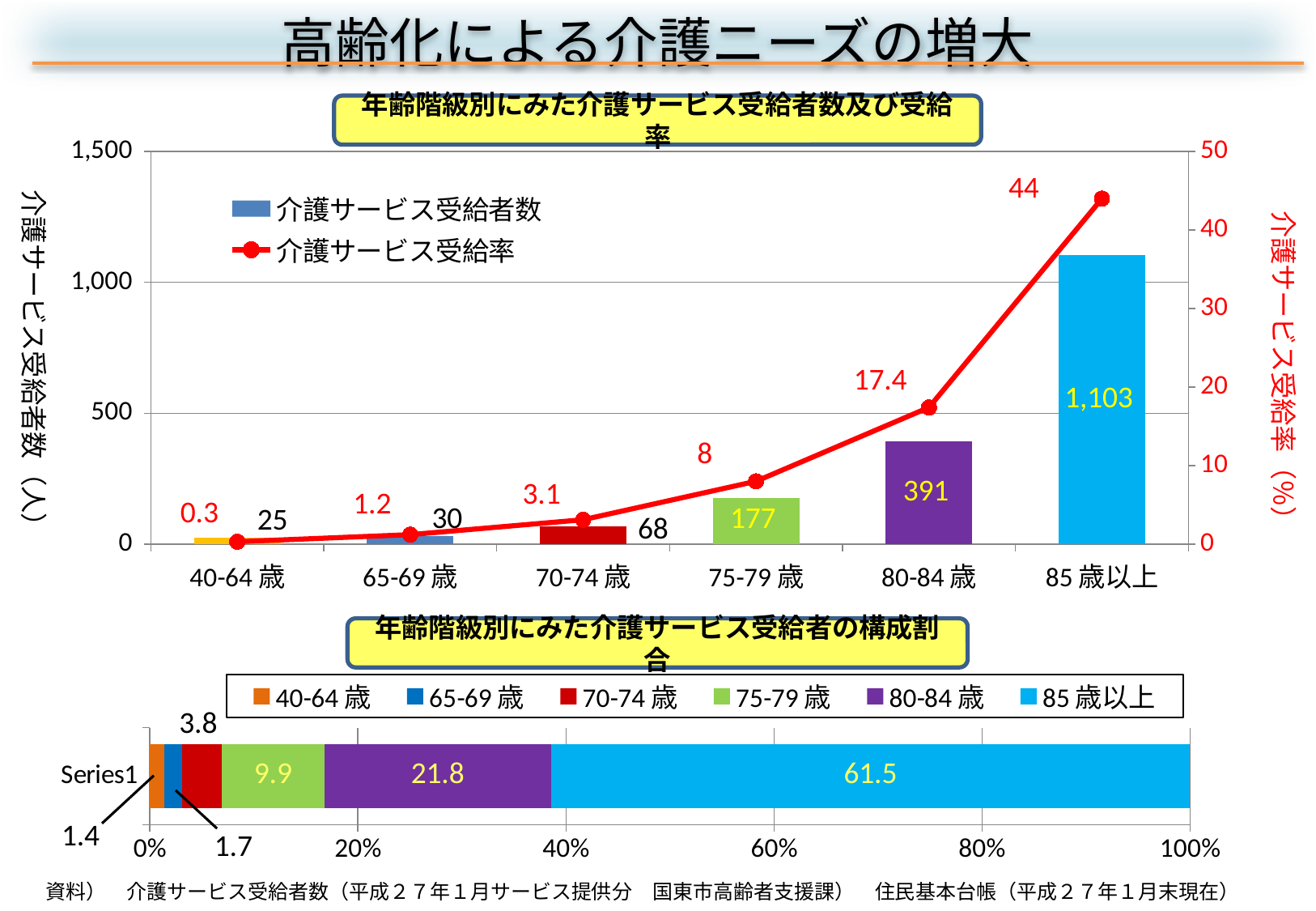

高齢化による介護ニーズの増大
年齢階級別にみた介護サービス受給者数及び受給率

### Chart

| Category | 介護サービス受給者数 | 介護サービス受給率 |
|---|---|---|
| 40-64歳 | 25.0 | 0.3000000000000003 |
| 65-69歳 | 30.0 | 1.2 |
| 70-74歳 | 68.0 | 3.1 |
| 75-79歳 | 177.0 | 8.0 |
| 80-84歳 | 391.0 | 17.4 |
| 85歳以上 | 1103.0 | 44.0 |
介護サービス受給者数（人）
介護サービス受給率（％）
年齢階級別にみた介護サービス受給者の構成割合

### Chart

| Category | 40-64歳 | 65-69歳 | 70-74歳 | 75-79歳 | 80-84歳 | 85歳以上 |
|---|---|---|---|---|---|---|
|  | 1.4 | 1.7 | 3.8 | 9.9 | 21.8 | 61.5 |
資料）　介護サービス受給者数（平成２７年１月サービス提供分　国東市高齢者支援課）　住民基本台帳（平成２７年１月末現在）